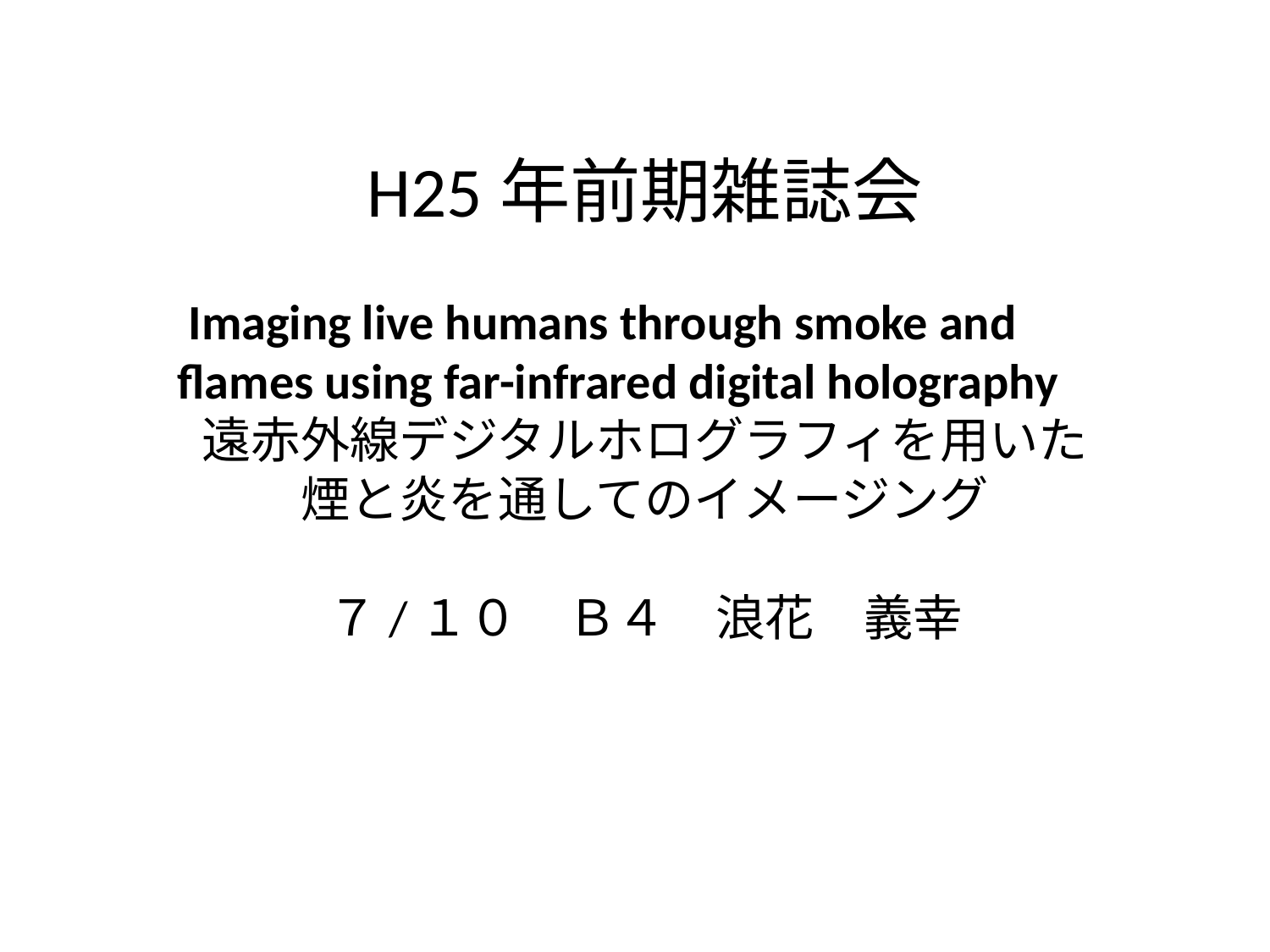

H25年前期雑誌会

 Imaging live humans through smoke and flames using far-infrared digital holography
遠赤外線デジタルホログラフィを用いた
煙と炎を通してのイメージング

７/１０　Ｂ４　浪花　義幸